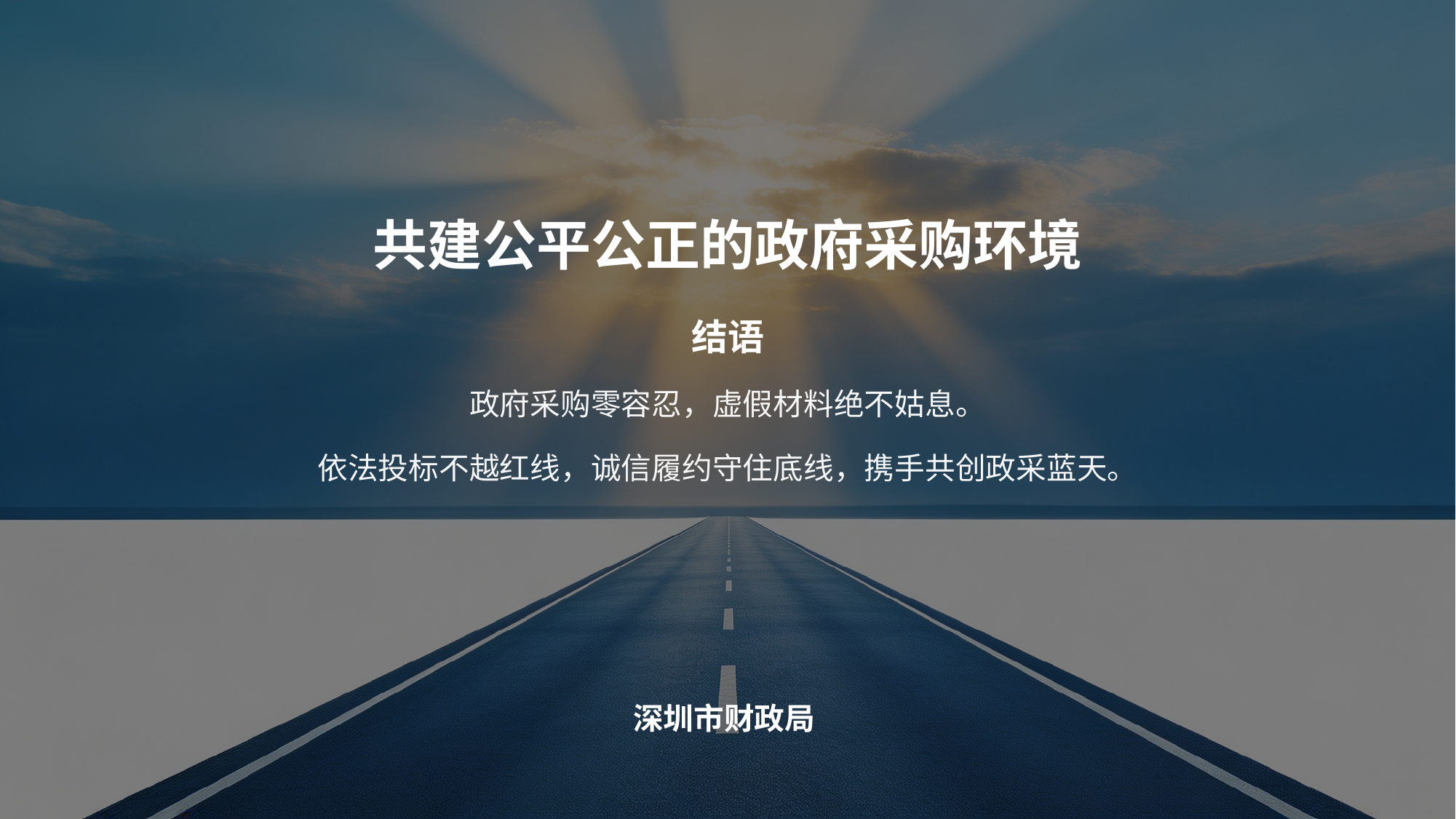

共建公平公正的政府采购环境
结语
政府采购零容忍，虚假材料绝不姑息。
依法投标不越红线，诚信履约守住底线，携手共创政采蓝天。
深圳市财政局